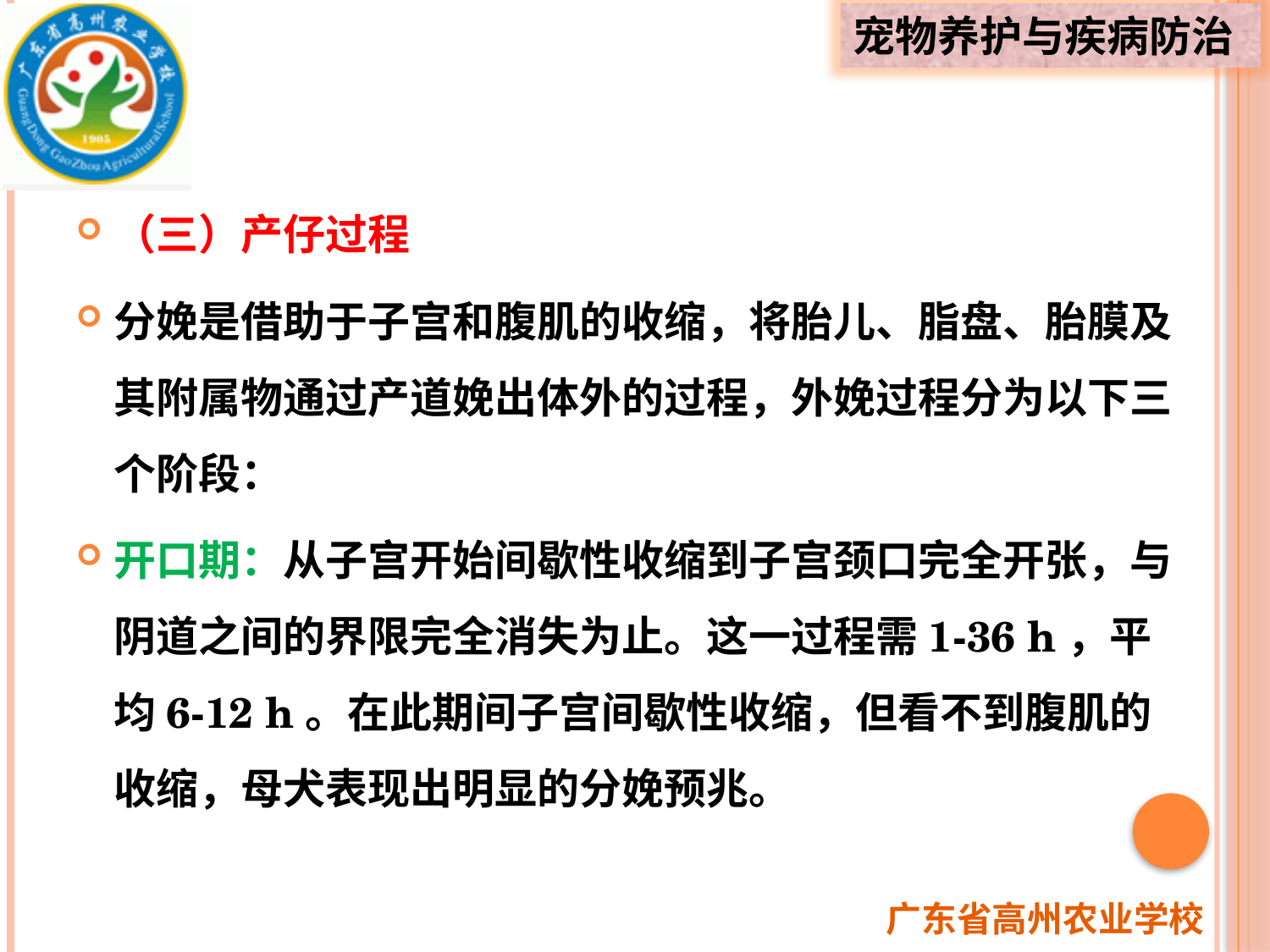

（三）产仔过程
分娩是借助于子宫和腹肌的收缩，将胎儿、脂盘、胎膜及其附属物通过产道娩出体外的过程，外娩过程分为以下三个阶段：
开口期：从子宫开始间歇性收缩到子宫颈口完全开张，与阴道之间的界限完全消失为止。这一过程需1-36 h，平均6-12 h。在此期间子宫间歇性收缩，但看不到腹肌的收缩，母犬表现出明显的分娩预兆。